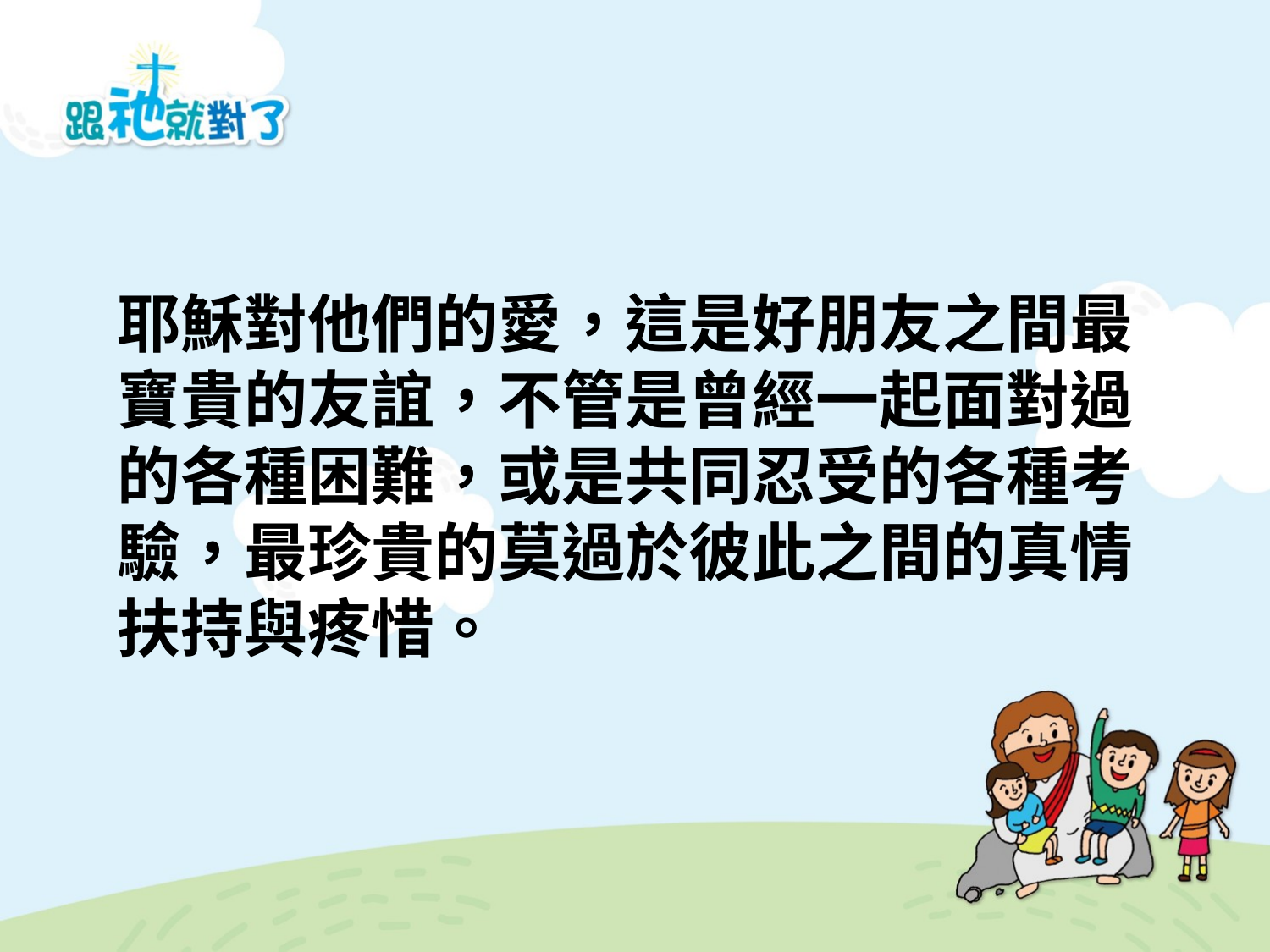

耶穌對他們的愛，這是好朋友之間最寶貴的友誼，不管是曾經一起面對過的各種困難，或是共同忍受的各種考驗，最珍貴的莫過於彼此之間的真情扶持與疼惜。